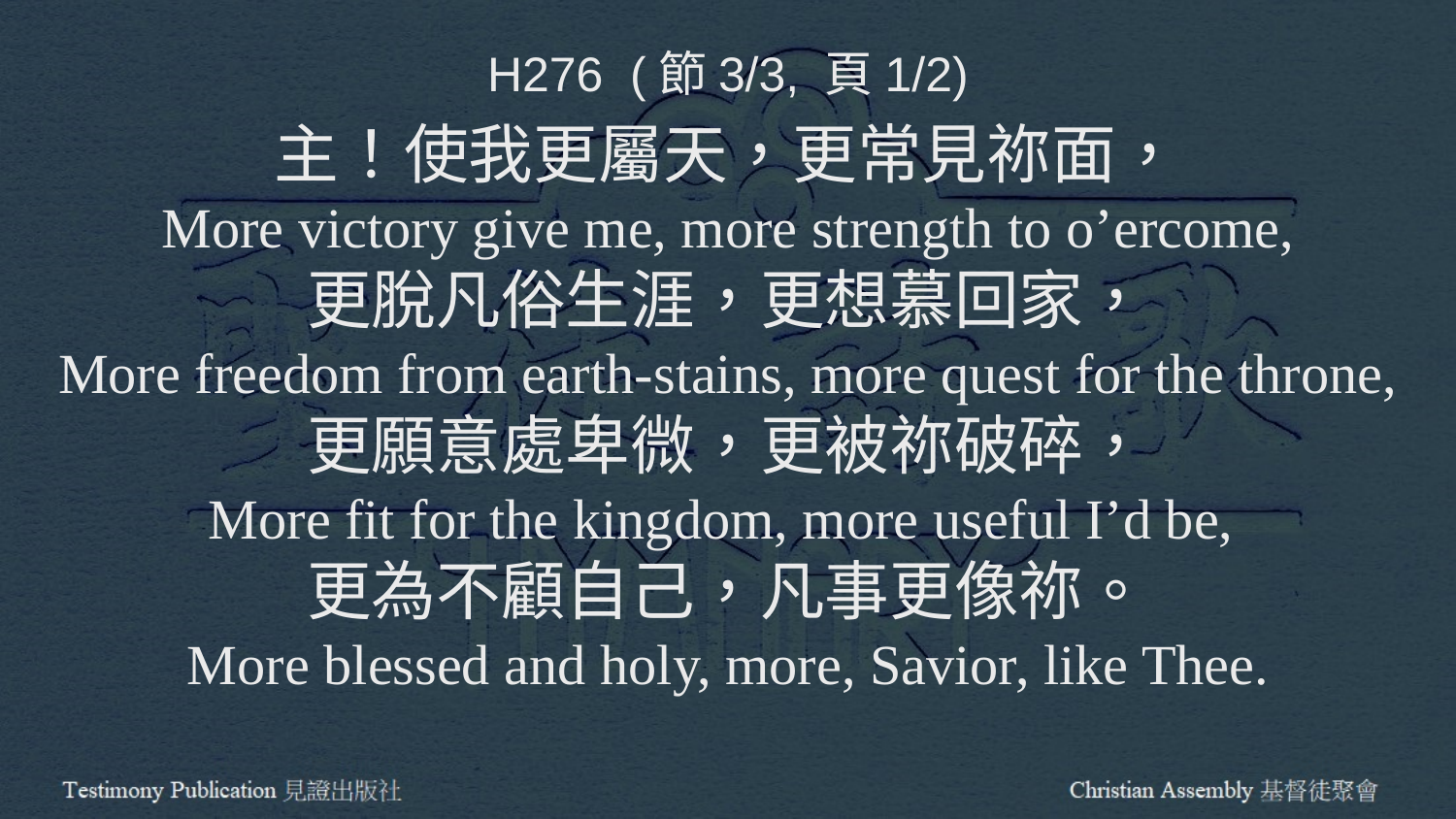

H276  (節3/3, 頁1/2)
主！使我更屬天，更常見祢面，
More victory give me, more strength to o’ercome,
更脫凡俗生涯，更想慕回家，
More freedom from earth-stains, more quest for the throne,
更願意處卑微，更被祢破碎，
More fit for the kingdom, more useful I’d be,
更為不顧自己，凡事更像祢。
More blessed and holy, more, Savior, like Thee.